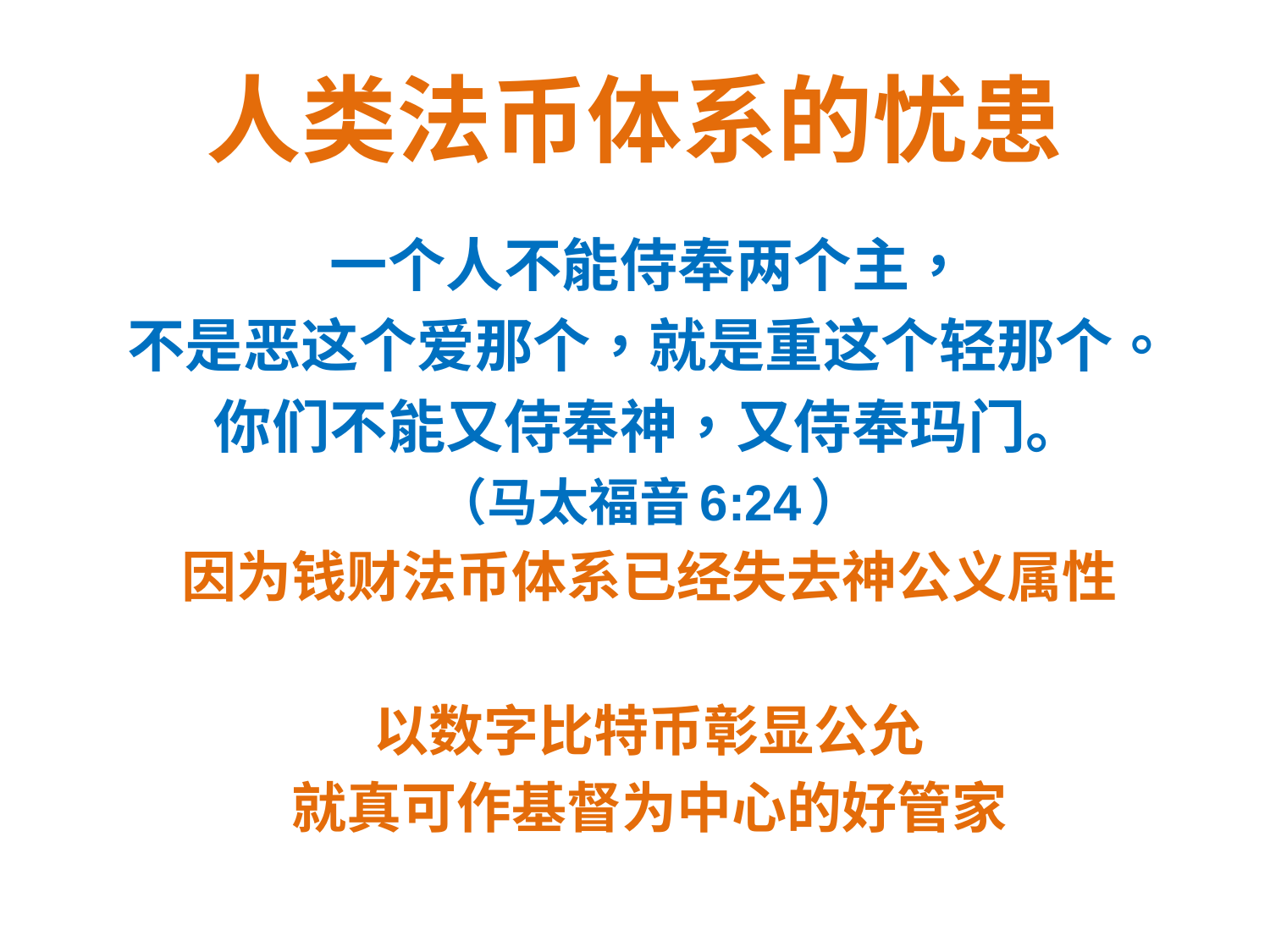

# 人类法币体系的忧患
一个人不能侍奉两个主，
不是恶这个爱那个，就是重这个轻那个。
你们不能又侍奉神，又侍奉玛门。
（马太福音6:24）
因为钱财法币体系已经失去神公义属性

以数字比特币彰显公允
就真可作基督为中心的好管家